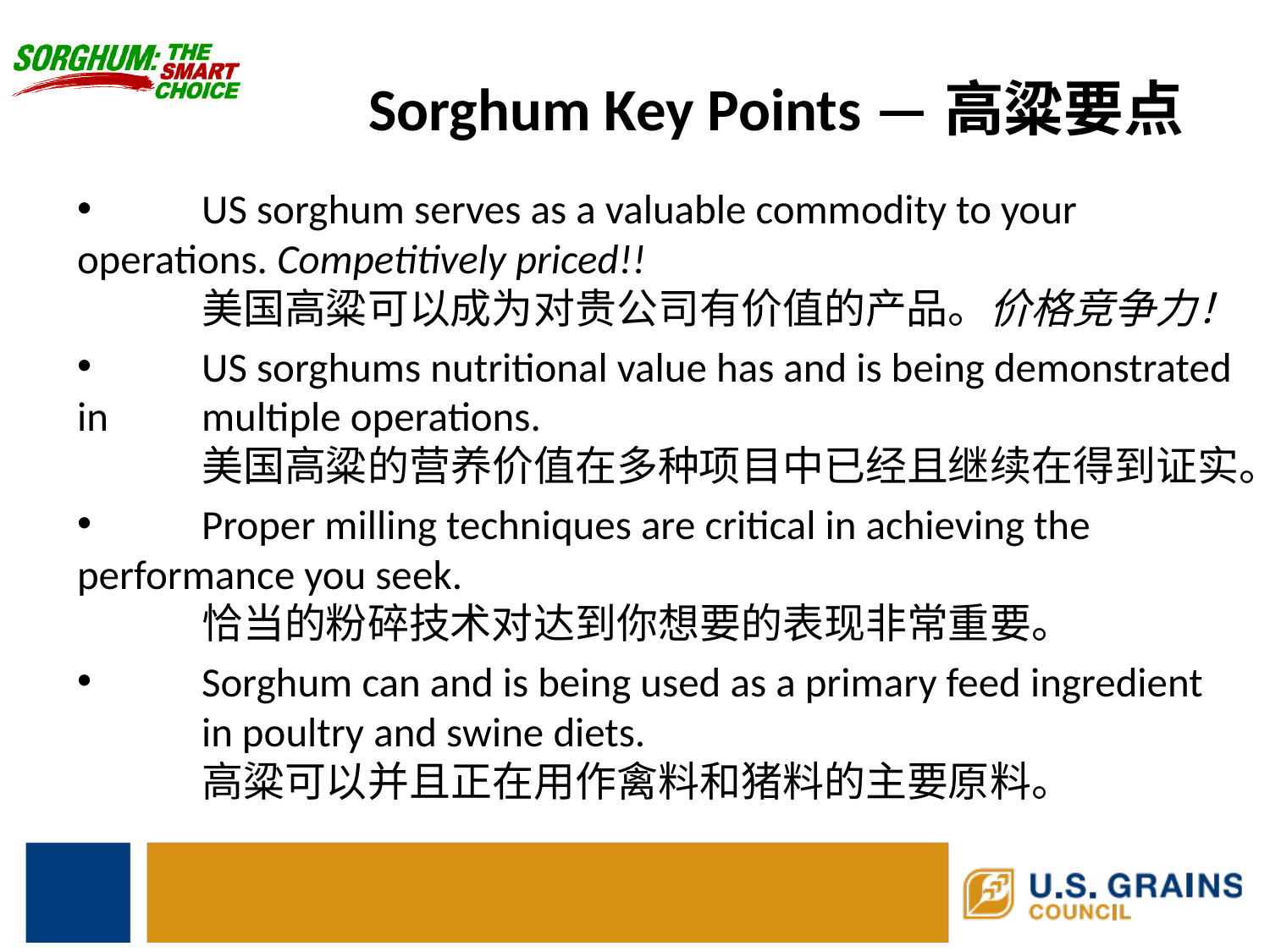

Sorghum Key Points —高粱要点
	US sorghum serves as a valuable commodity to your 	operations. Competitively priced!!
	美国高粱可以成为对贵公司有价值的产品。价格竞争力！
	US sorghums nutritional value has and is being demonstrated in   	multiple operations.
	美国高粱的营养价值在多种项目中已经且继续在得到证实。
	Proper milling techniques are critical in achieving the 	performance you seek.
	恰当的粉碎技术对达到你想要的表现非常重要。
	Sorghum can and is being used as a primary feed ingredient 	in poultry and swine diets.
	高粱可以并且正在用作禽料和猪料的主要原料。